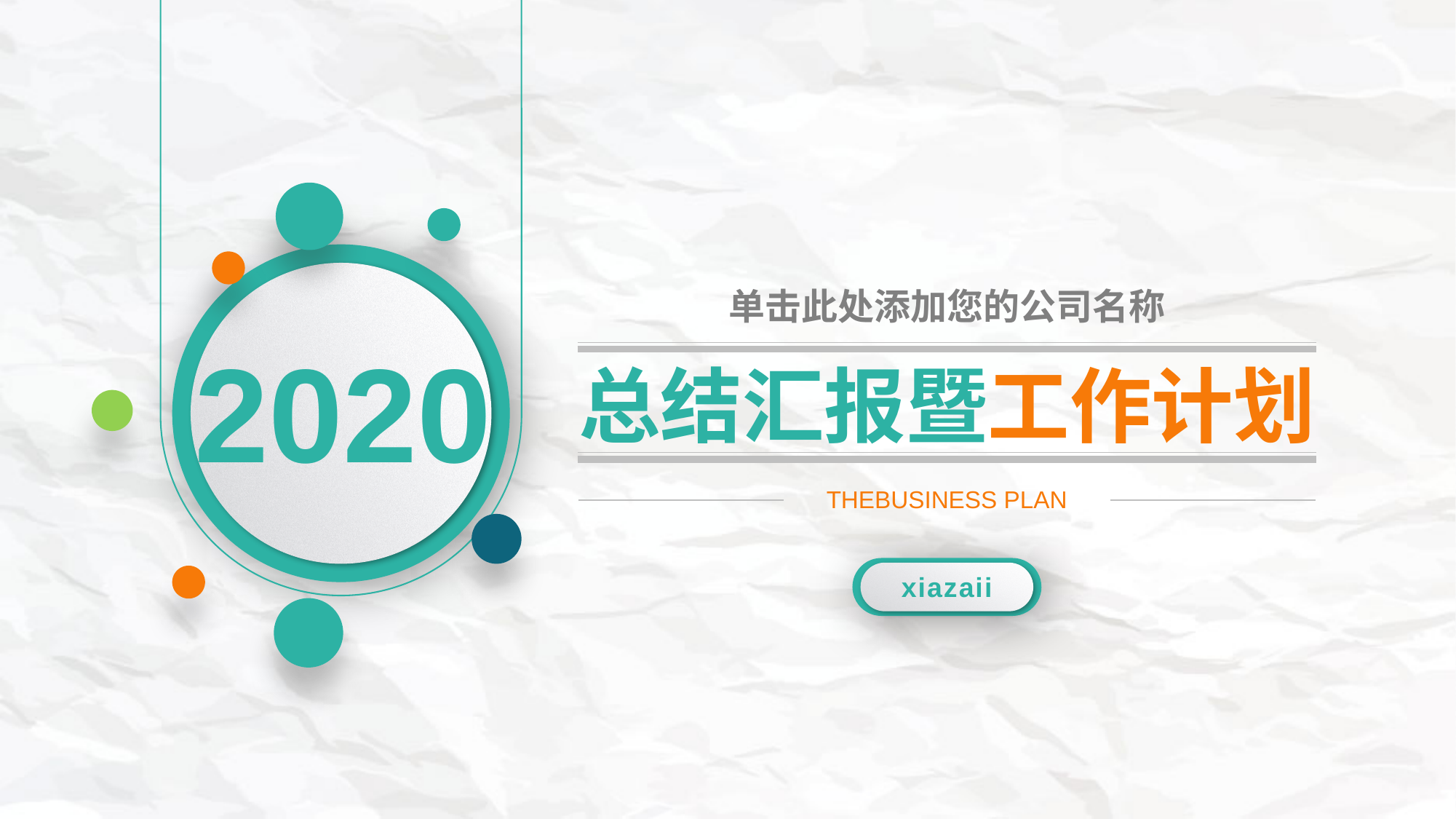

单击此处添加您的公司名称
2020
总结汇报暨工作计划

THEBUSINESS PLAN

xiazaii

延时符